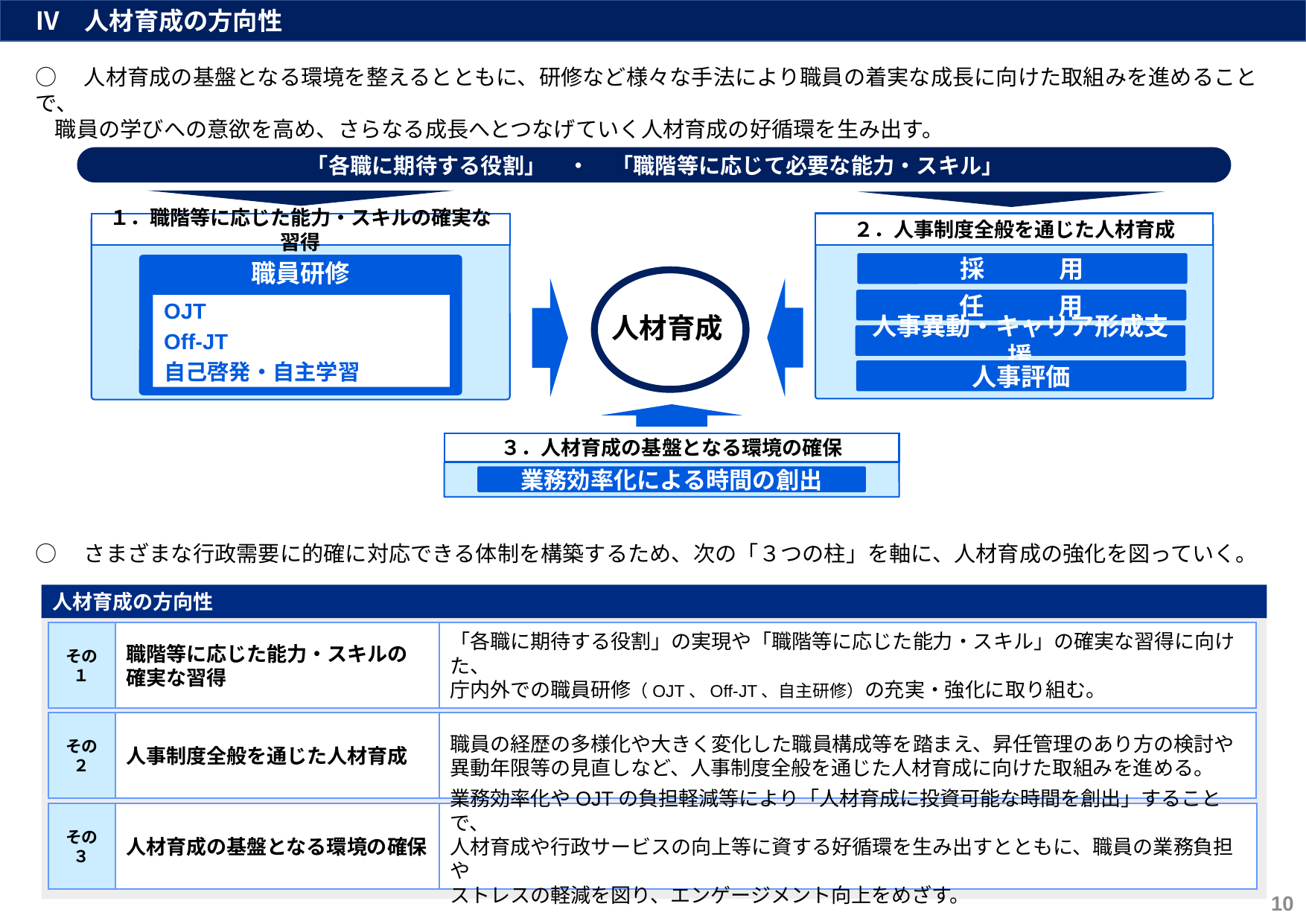

Ⅳ　人材育成の方向性
○　人材育成の基盤となる環境を整えるとともに、研修など様々な手法により職員の着実な成長に向けた取組みを進めることで、
   職員の学びへの意欲を高め、さらなる成長へとつなげていく人材育成の好循環を生み出す。
「各職に期待する役割」　・　「職階等に応じて必要な能力・スキル」

人材育成
２．人事制度全般を通じた人材育成

採　　　用
任　　　用
人事異動・キャリア形成支援
人事評価
１．職階等に応じた能力・スキルの確実な習得

職員研修

OJT
Off-JT
自己啓発・自主学習

３．人材育成の基盤となる環境の確保

業務効率化による時間の創出
○　さまざまな行政需要に的確に対応できる体制を構築するため、次の「３つの柱」を軸に、人材育成の強化を図っていく。
人材育成の方向性

その１
「各職に期待する役割」の実現や「職階等に応じた能力・スキル」の確実な習得に向けた、
庁内外での職員研修（OJT、Off-JT、自主研修）の充実・強化に取り組む。
職階等に応じた能力・スキルの
確実な習得
その２
職員の経歴の多様化や大きく変化した職員構成等を踏まえ、昇任管理のあり方の検討や  異動年限等の見直しなど、人事制度全般を通じた人材育成に向けた取組みを進める。
人事制度全般を通じた人材育成
その３
人材育成の基盤となる環境の確保
業務効率化やOJTの負担軽減等により「人材育成に投資可能な時間を創出」することで、
人材育成や行政サービスの向上等に資する好循環を生み出すとともに、職員の業務負担や
ストレスの軽減を図り、エンゲージメント向上をめざす。
10